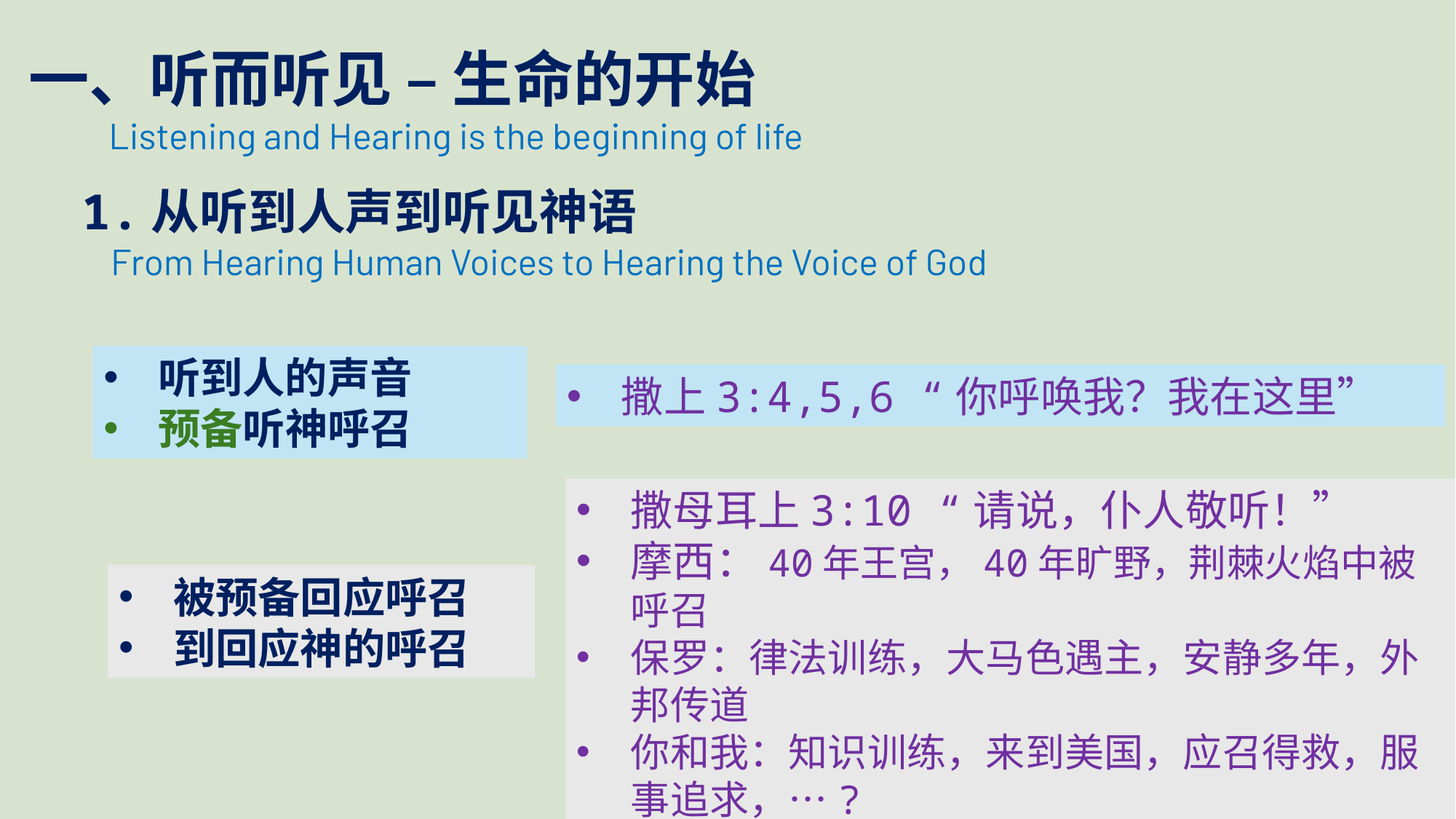

一、听而听见 – 生命的开始
           Listening and Hearing is the beginning of life
1.从听到人声到听见神语
    From Hearing Human Voices to Hearing the Voice of God
听到人的声音
预备听神呼召
撒上3:4,5,6 “你呼唤我？我在这里”
撒母耳上3:10 “请说，仆人敬听！”
摩西：40年王宫，40年旷野，荆棘火焰中被呼召
保罗：律法训练，大马色遇主，安静多年，外邦传道
你和我：知识训练，来到美国，应召得救，服事追求，…?
被预备回应呼召
到回应神的呼召